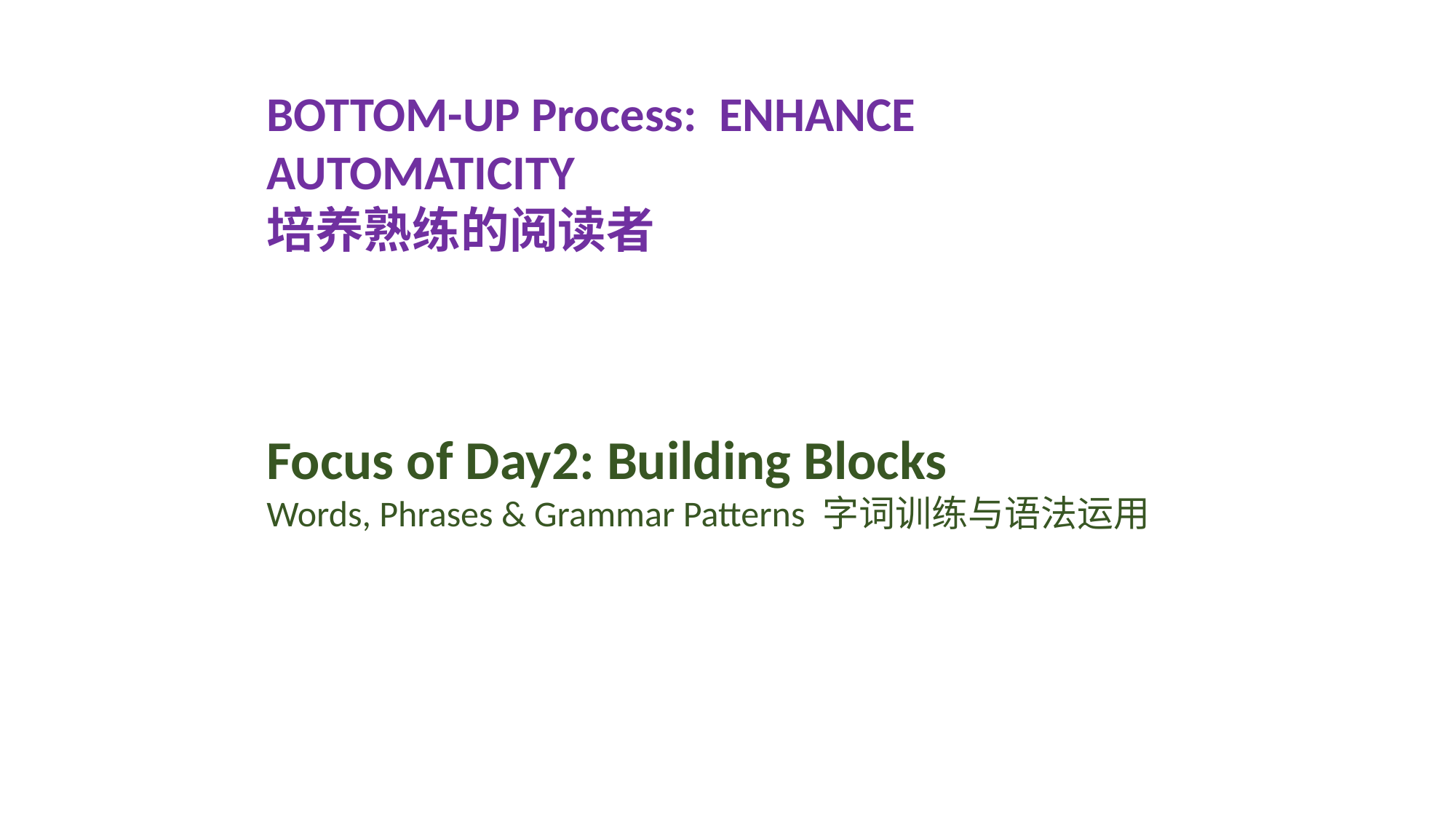

# BOTTOM-UP Process:  ENHANCE AUTOMATICITY   培养熟练的阅读者
Focus of Day2: Building Blocks
Words, Phrases & Grammar Patterns 字词训练与语法运用